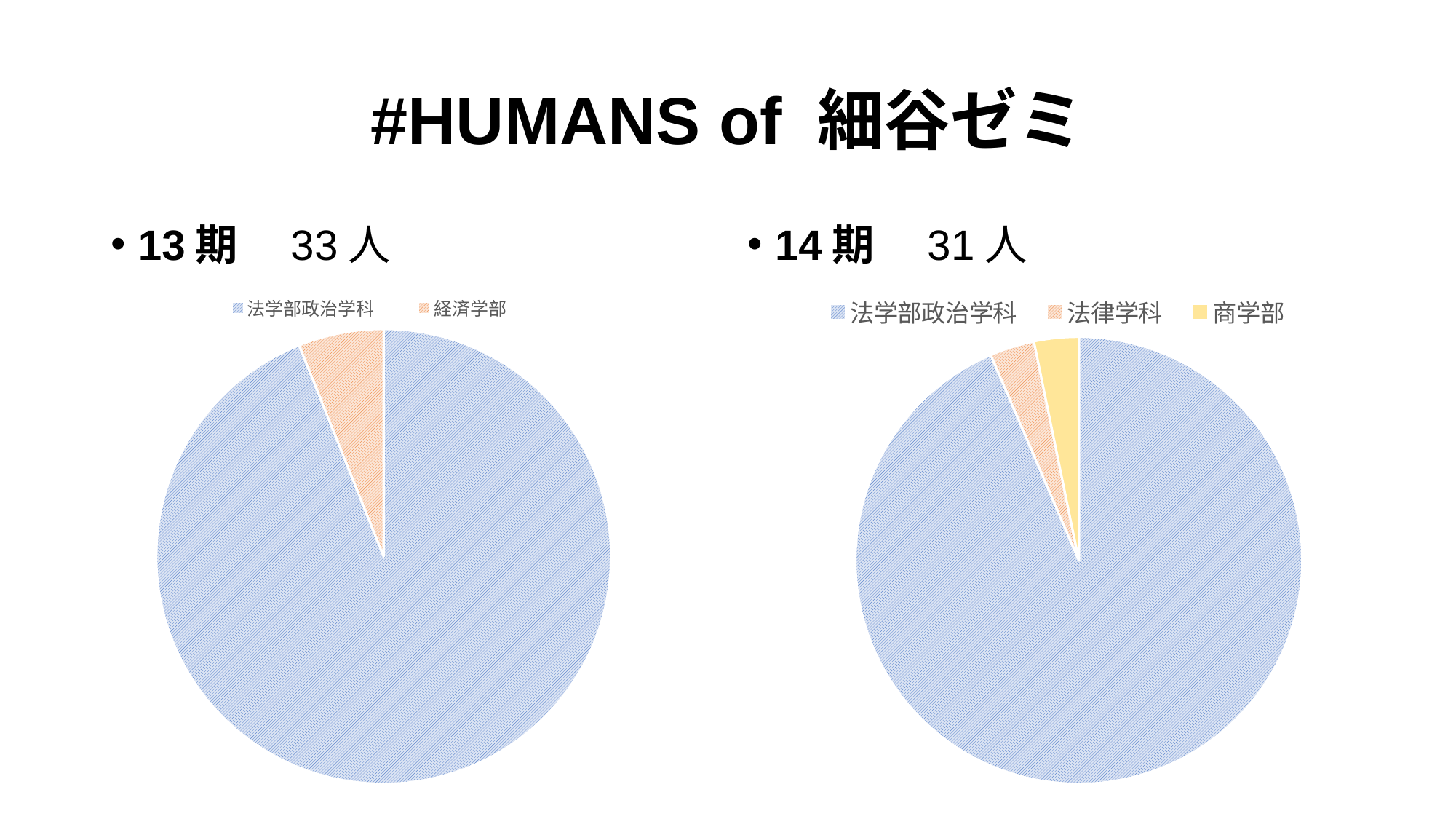

# #HUMANS of 細谷ゼミ
13期　33人
14期　31人

### Chart

| Category | 人数 |
|---|---|
| 法学部政治学科 | 31.0 |
| 経済学部 | 2.0 |

### Chart

| Category | 売上高 |
|---|---|
| 法学部政治学科 | 29.0 |
| 法律学科 | 1.0 |
| 商学部 | 1.0 |